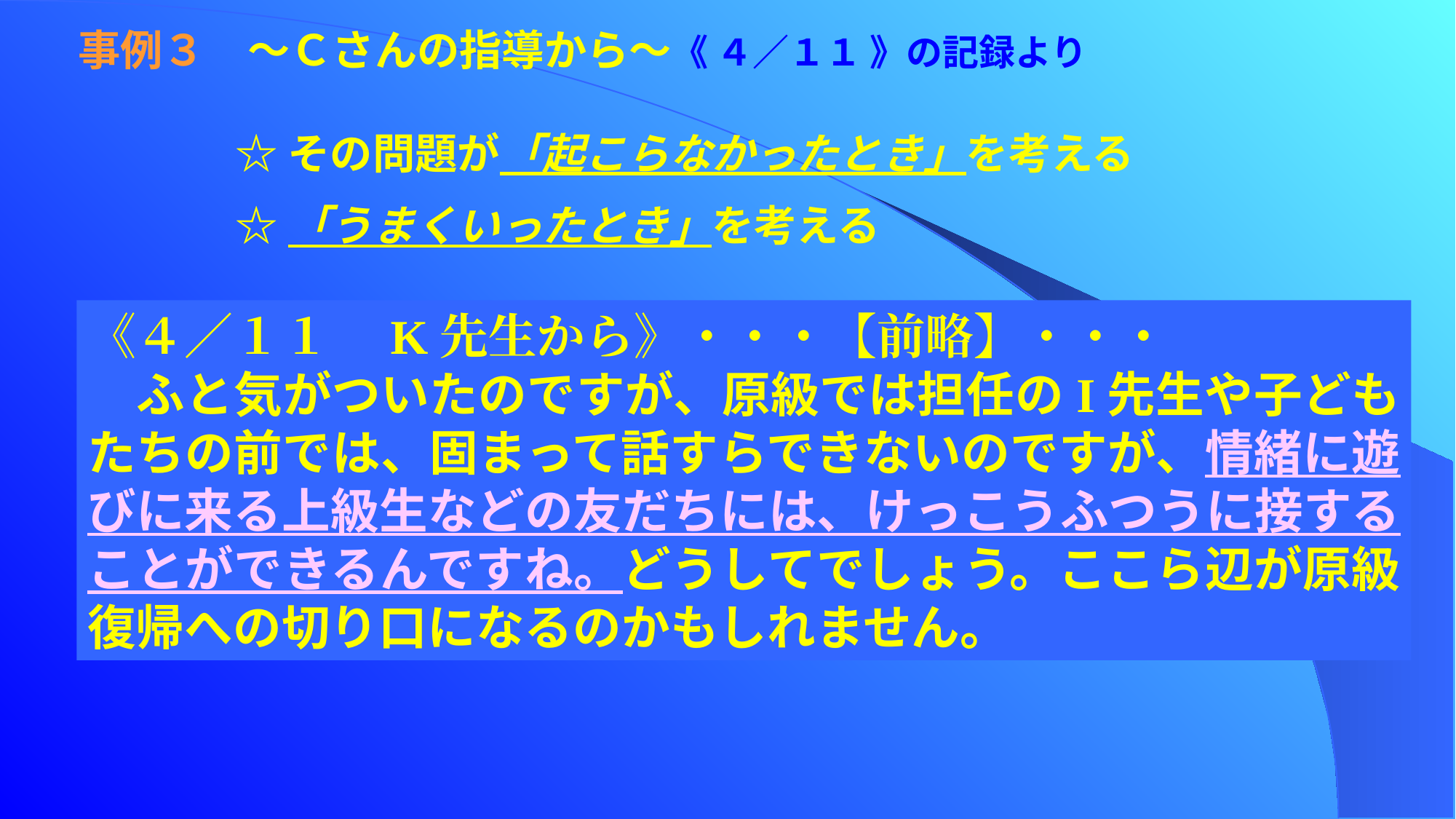

事例３　～Ｃさんの指導から～《 ４／１１ 》の記録より
☆その問題が「起こらなかったとき」を考える
☆「うまくいったとき」を考える
《４／１１　K先生から》・・・【前略】・・・
　ふと気がついたのですが、原級では担任のI先生や子どもたちの前では、固まって話すらできないのですが、情緒に遊びに来る上級生などの友だちには、けっこうふつうに接することができるんですね。どうしてでしょう。ここら辺が原級復帰への切り口になるのかもしれません。